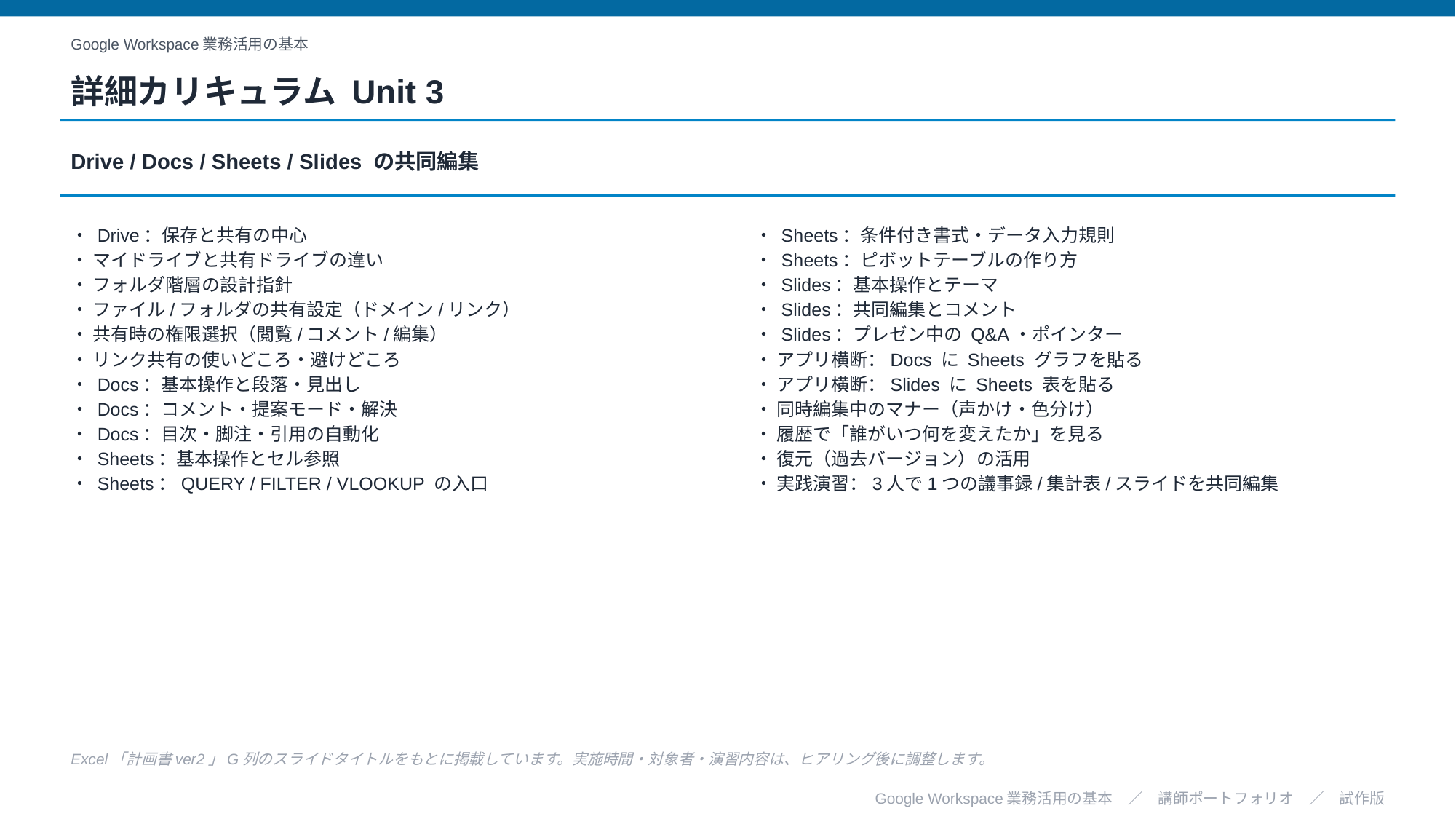

Google Workspace業務活用の基本
詳細カリキュラム Unit 3

Drive / Docs / Sheets / Slides の共同編集

・ Drive：保存と共有の中心
・ マイドライブと共有ドライブの違い
・ フォルダ階層の設計指針
・ ファイル/フォルダの共有設定（ドメイン/リンク）
・ 共有時の権限選択（閲覧/コメント/編集）
・ リンク共有の使いどころ・避けどころ
・ Docs：基本操作と段落・見出し
・ Docs：コメント・提案モード・解決
・ Docs：目次・脚注・引用の自動化
・ Sheets：基本操作とセル参照
・ Sheets：QUERY / FILTER / VLOOKUP の入口
・ Sheets：条件付き書式・データ入力規則
・ Sheets：ピボットテーブルの作り方
・ Slides：基本操作とテーマ
・ Slides：共同編集とコメント
・ Slides：プレゼン中の Q&A・ポインター
・ アプリ横断：Docs に Sheets グラフを貼る
・ アプリ横断：Slides に Sheets 表を貼る
・ 同時編集中のマナー（声かけ・色分け）
・ 履歴で「誰がいつ何を変えたか」を見る
・ 復元（過去バージョン）の活用
・ 実践演習：3人で1つの議事録/集計表/スライドを共同編集
Excel「計画書ver2」G列のスライドタイトルをもとに掲載しています。実施時間・対象者・演習内容は、ヒアリング後に調整します。
Google Workspace業務活用の基本　／　講師ポートフォリオ　／　試作版